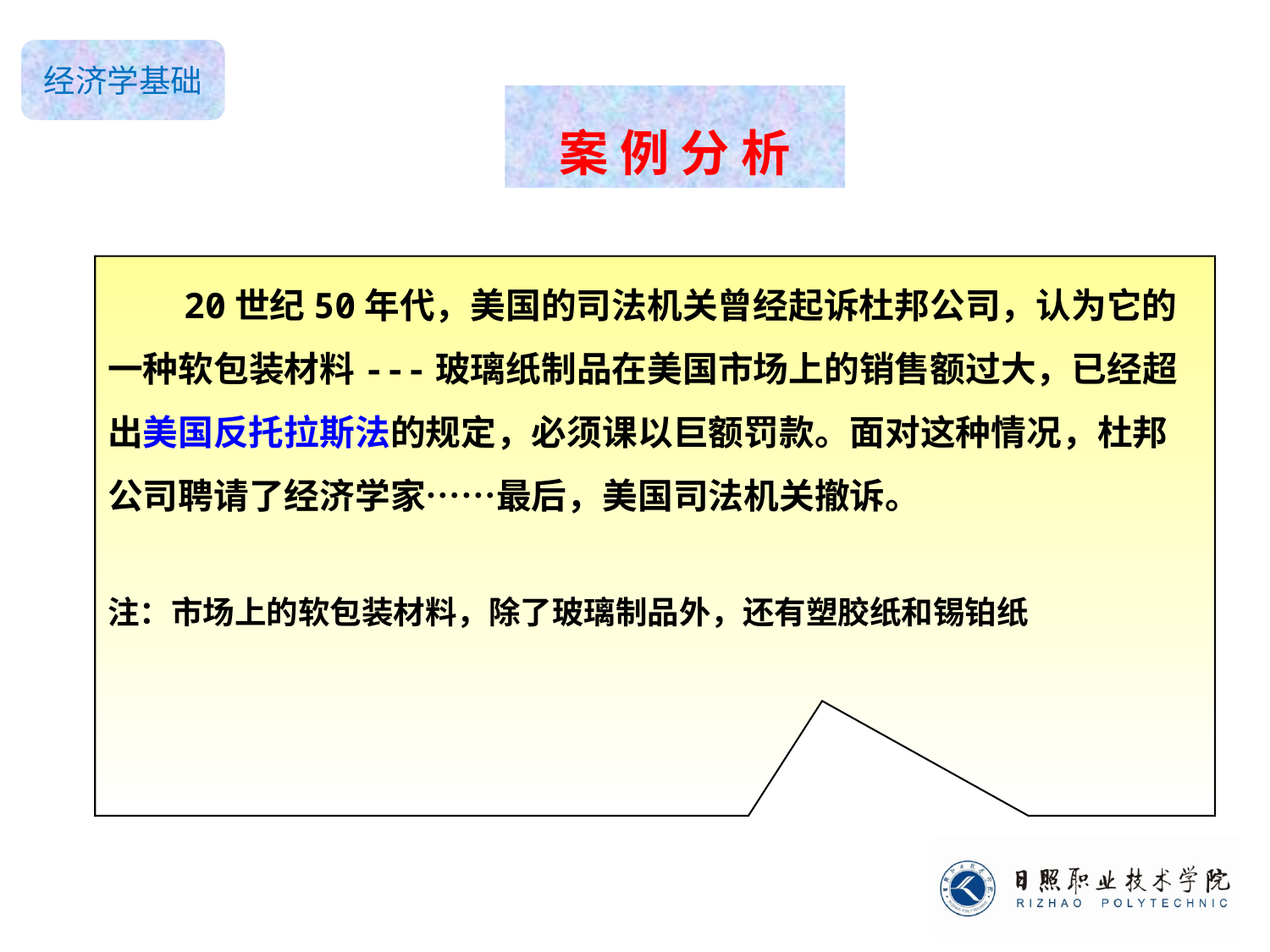

案 例 分 析
    20世纪50年代，美国的司法机关曾经起诉杜邦公司，认为它的一种软包装材料---玻璃纸制品在美国市场上的销售额过大，已经超出美国反托拉斯法的规定，必须课以巨额罚款。面对这种情况，杜邦公司聘请了经济学家……最后，美国司法机关撤诉。

注：市场上的软包装材料，除了玻璃制品外，还有塑胶纸和锡铂纸